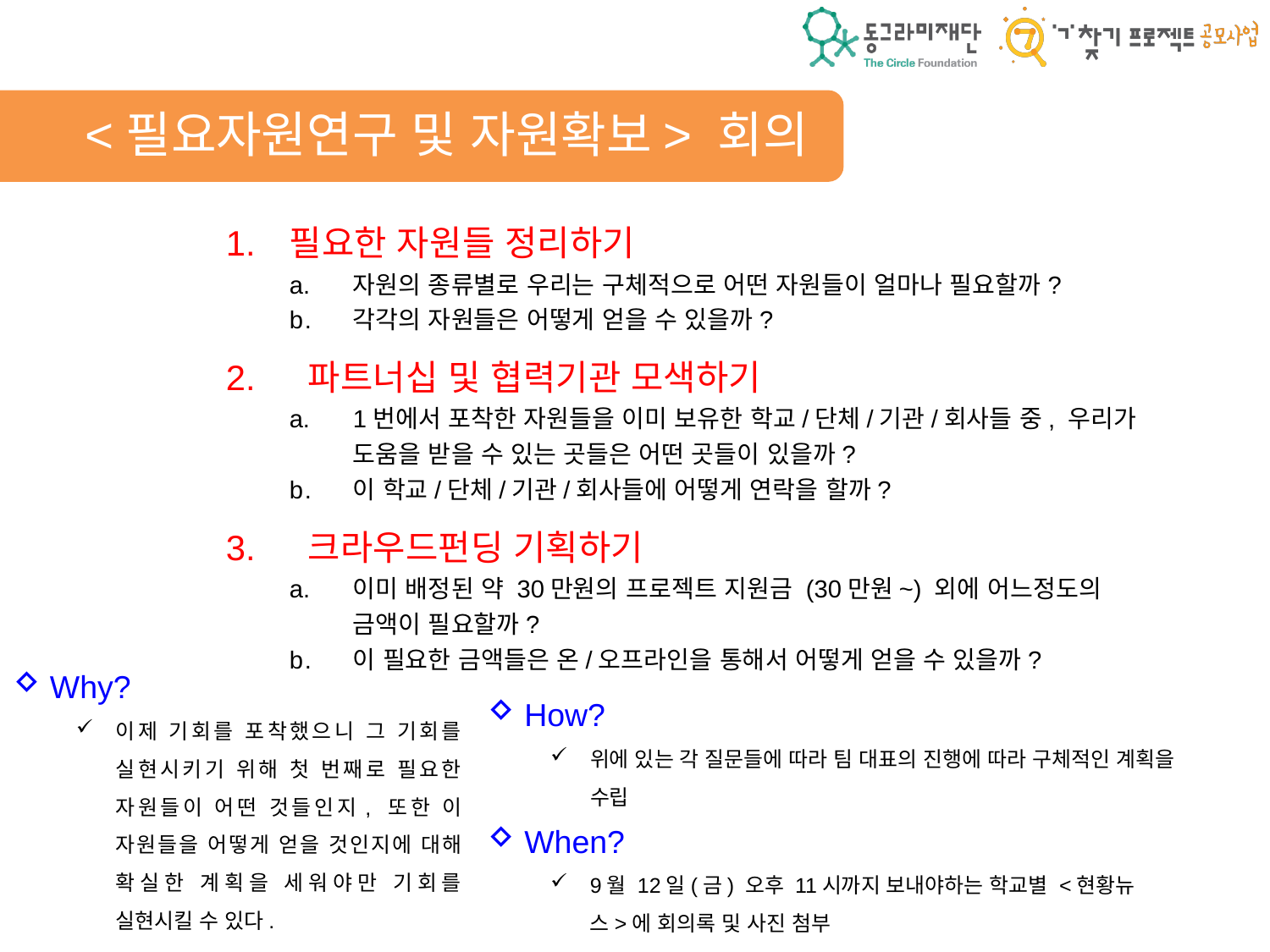

<필요자원연구 및 자원확보> 회의
필요한 자원들 정리하기
자원의 종류별로 우리는 구체적으로 어떤 자원들이 얼마나 필요할까?
각각의 자원들은 어떻게 얻을 수 있을까?
 파트너십 및 협력기관 모색하기
1번에서 포착한 자원들을 이미 보유한 학교/단체/기관/회사들 중, 우리가 도움을 받을 수 있는 곳들은 어떤 곳들이 있을까?
이 학교/단체/기관/회사들에 어떻게 연락을 할까?
 크라우드펀딩 기획하기
이미 배정된 약 30만원의 프로젝트 지원금 (30만원~) 외에 어느정도의 금액이 필요할까?
이 필요한 금액들은 온/오프라인을 통해서 어떻게 얻을 수 있을까?
 Why?
이제 기회를 포착했으니 그 기회를 실현시키기 위해 첫 번째로 필요한 자원들이 어떤 것들인지, 또한 이 자원들을 어떻게 얻을 것인지에 대해 확실한 계획을 세워야만 기회를 실현시킬 수 있다.
 How?
위에 있는 각 질문들에 따라 팀 대표의 진행에 따라 구체적인 계획을 수립
 When?
9월 12일(금) 오후 11시까지 보내야하는 학교별 <현황뉴스>에 회의록 및 사진 첨부